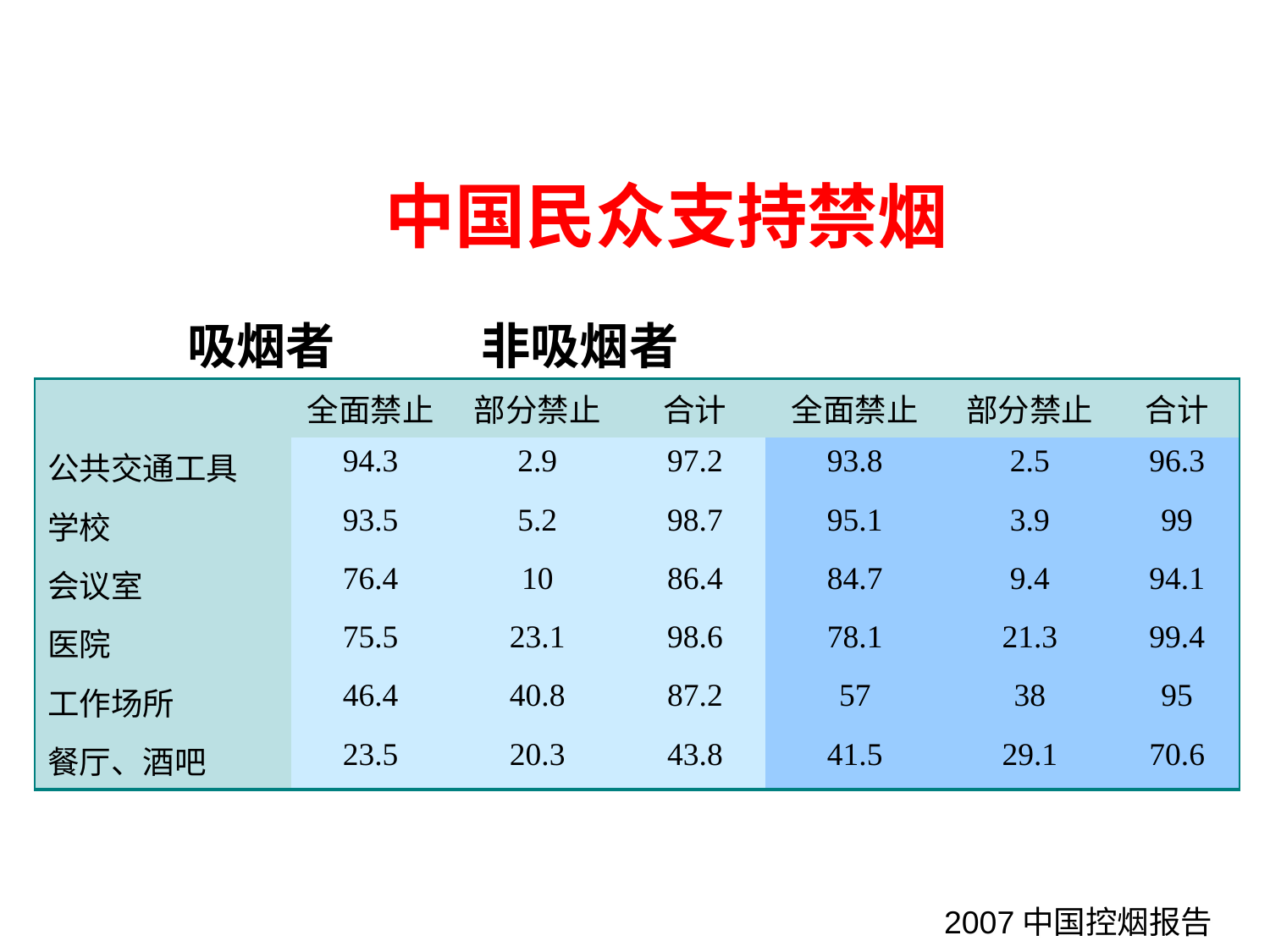

# 中国民众支持禁烟

吸烟者             非吸烟者
|  | 全面禁止 | 部分禁止 | 合计 | 全面禁止 | 部分禁止 | 合计 |
| --- | --- | --- | --- | --- | --- | --- |
| 公共交通工具 | 94.3 | 2.9 | 97.2 | 93.8 | 2.5 | 96.3 |
| 学校 | 93.5 | 5.2 | 98.7 | 95.1 | 3.9 | 99 |
| 会议室 | 76.4 | 10 | 86.4 | 84.7 | 9.4 | 94.1 |
| 医院 | 75.5 | 23.1 | 98.6 | 78.1 | 21.3 | 99.4 |
| 工作场所 | 46.4 | 40.8 | 87.2 | 57 | 38 | 95 |
| 餐厅、酒吧 | 23.5 | 20.3 | 43.8 | 41.5 | 29.1 | 70.6 |
2007中国控烟报告